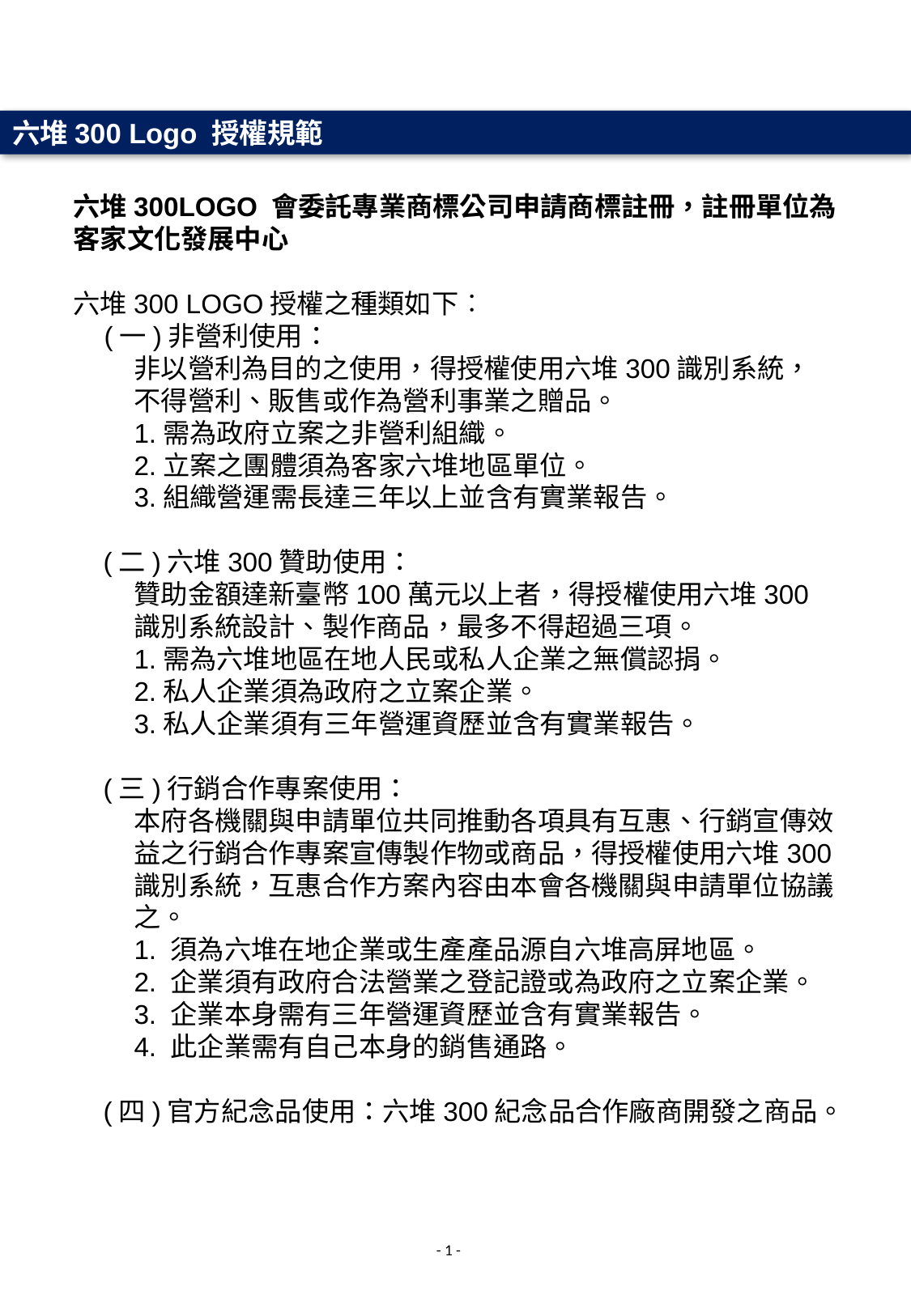

六堆300 Logo 授權規範
六堆300LOGO 會委託專業商標公司申請商標註冊，註冊單位為客家文化發展中心

六堆300 LOGO授權之種類如下︰
    (一)非營利使用：
非以營利為目的之使用，得授權使用六堆300識別系統，不得營利、販售或作為營利事業之贈品。
1.需為政府立案之非營利組織。
2.立案之團體須為客家六堆地區單位。
3.組織營運需長達三年以上並含有實業報告。
    (二)六堆300贊助使用：
贊助金額達新臺幣100萬元以上者，得授權使用六堆300識別系統設計、製作商品，最多不得超過三項。
1.需為六堆地區在地人民或私人企業之無償認捐。
2.私人企業須為政府之立案企業。
3.私人企業須有三年營運資歷並含有實業報告。
    (三)行銷合作專案使用：
本府各機關與申請單位共同推動各項具有互惠、行銷宣傳效益之行銷合作專案宣傳製作物或商品，得授權使用六堆300識別系統，互惠合作方案內容由本會各機關與申請單位協議之。
1. 須為六堆在地企業或生產產品源自六堆高屏地區。
2. 企業須有政府合法營業之登記證或為政府之立案企業。
3. 企業本身需有三年營運資歷並含有實業報告。
4. 此企業需有自己本身的銷售通路。
    (四)官方紀念品使用：六堆300紀念品合作廠商開發之商品。

- 1 -